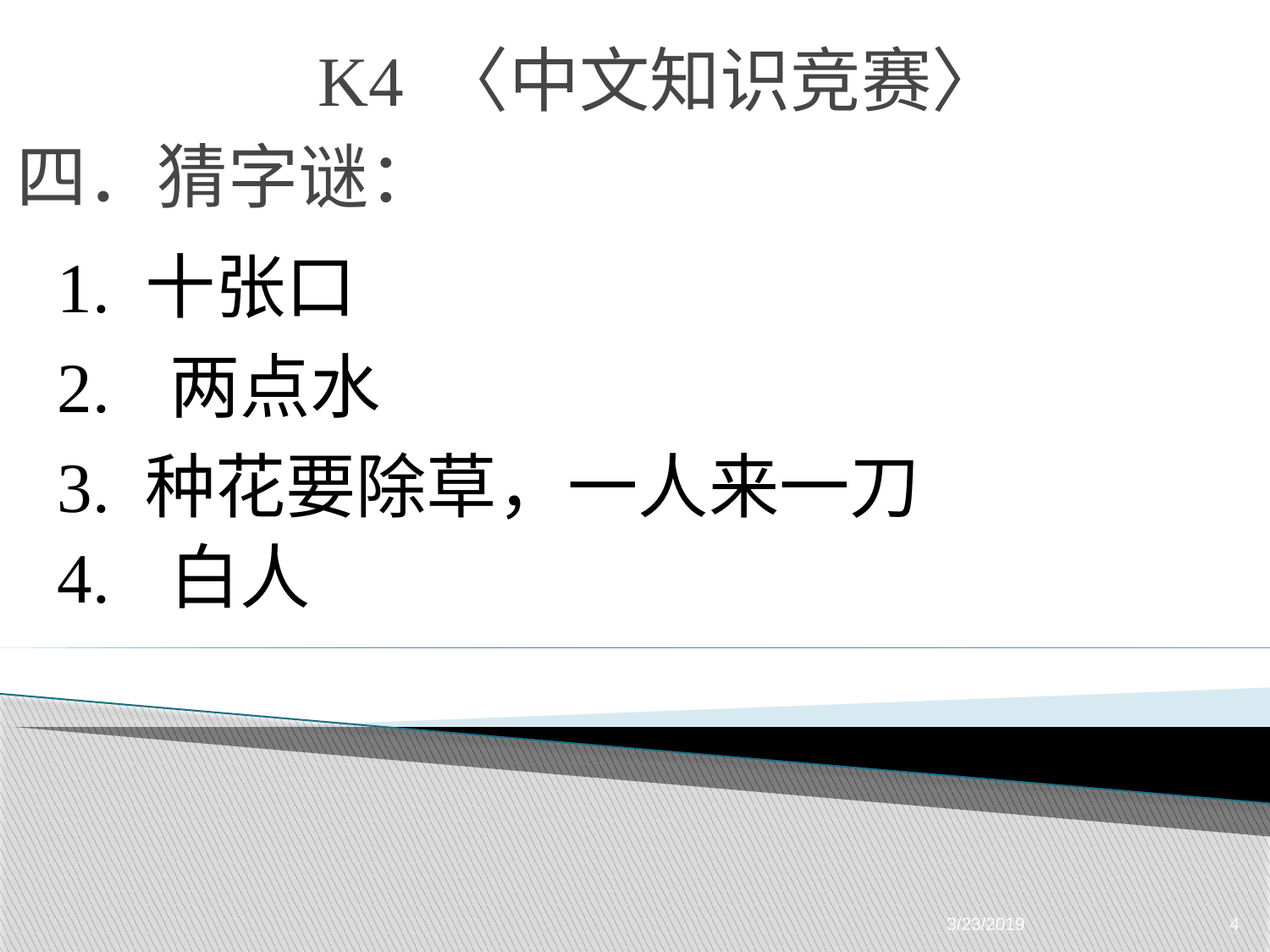

# K4 〈中文知识竞赛〉
四．猜字谜：

1. 十张口
2. 两点水

3. 种花要除草，一人来一刀

4. 白人

3/23/2019
4